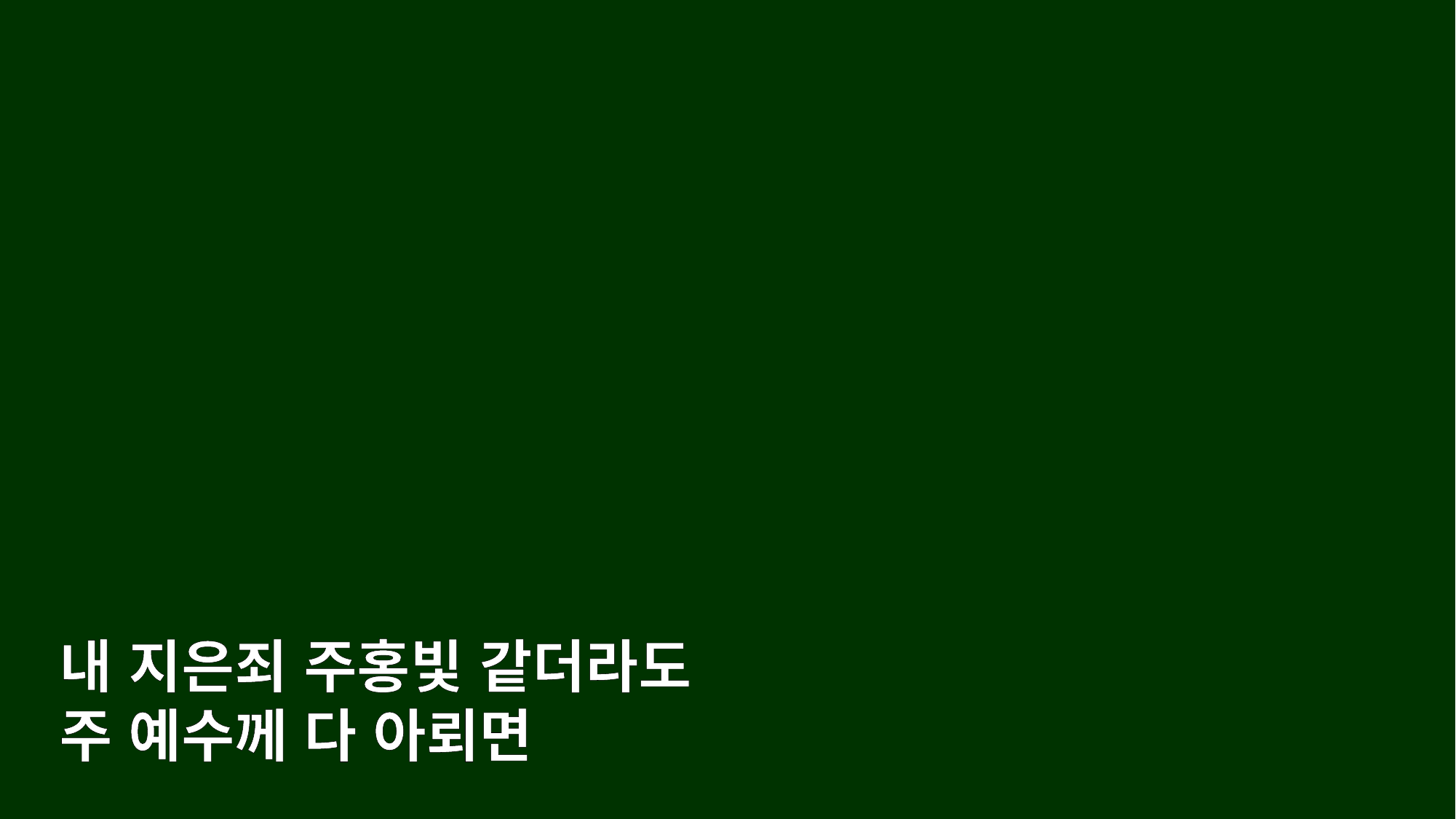

내 지은죄 주홍빛 같더라도
주 예수께 다 아뢰면